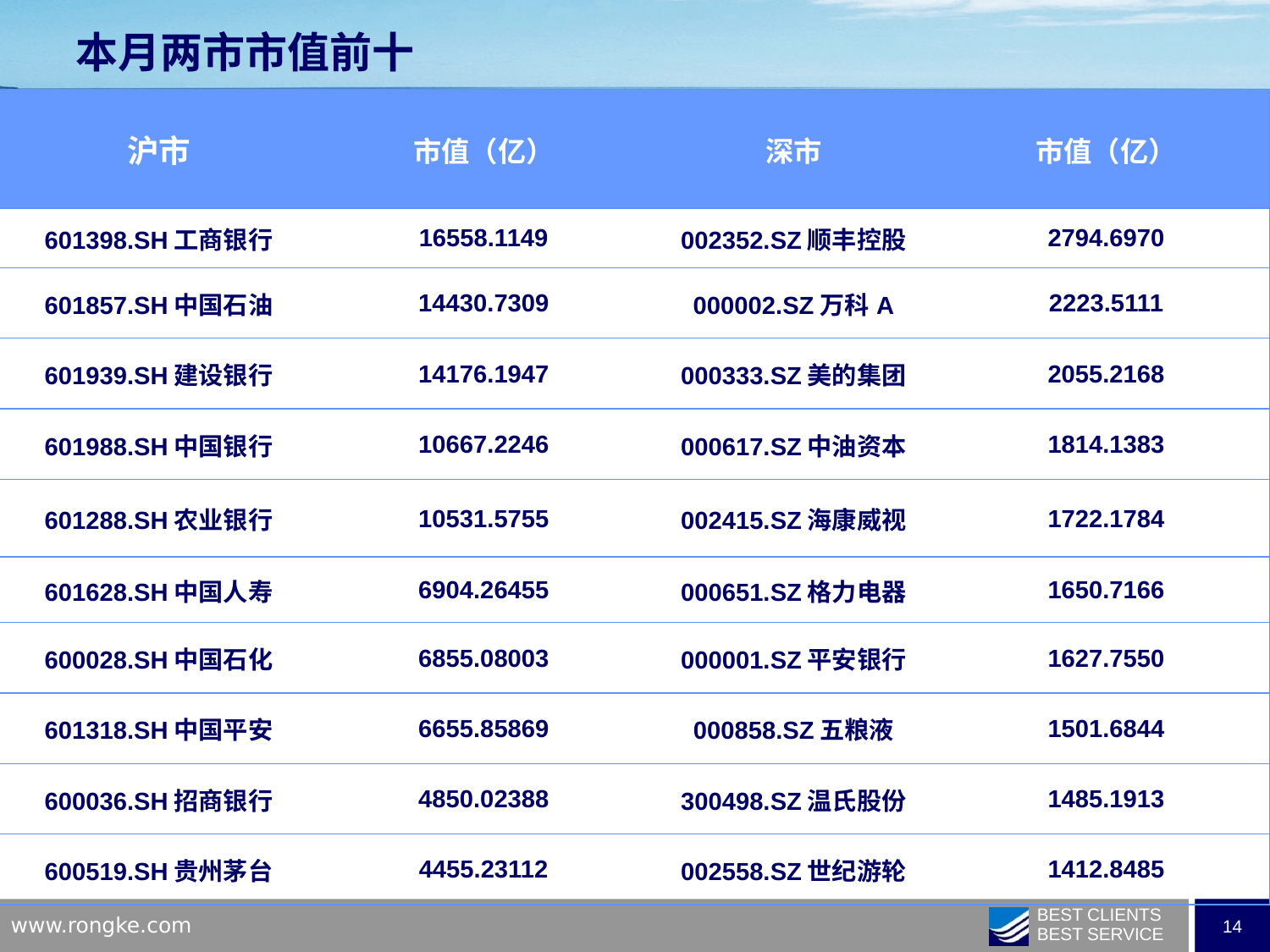

本月两市市值前十
| 沪市 | 市值（亿） | 深市 | 市值（亿） |
| --- | --- | --- | --- |
| 601398.SH工商银行 | 16558.1149 | 002352.SZ顺丰控股 | 2794.6970 |
| 601857.SH中国石油 | 14430.7309 | 000002.SZ万科A | 2223.5111 |
| 601939.SH建设银行 | 14176.1947 | 000333.SZ美的集团 | 2055.2168 |
| 601988.SH中国银行 | 10667.2246 | 000617.SZ中油资本 | 1814.1383 |
| 601288.SH农业银行 | 10531.5755 | 002415.SZ海康威视 | 1722.1784 |
| 601628.SH中国人寿 | 6904.26455 | 000651.SZ格力电器 | 1650.7166 |
| 600028.SH中国石化 | 6855.08003 | 000001.SZ平安银行 | 1627.7550 |
| 601318.SH中国平安 | 6655.85869 | 000858.SZ五粮液 | 1501.6844 |
| 600036.SH招商银行 | 4850.02388 | 300498.SZ温氏股份 | 1485.1913 |
| 600519.SH贵州茅台 | 4455.23112 | 002558.SZ世纪游轮 | 1412.8485 |